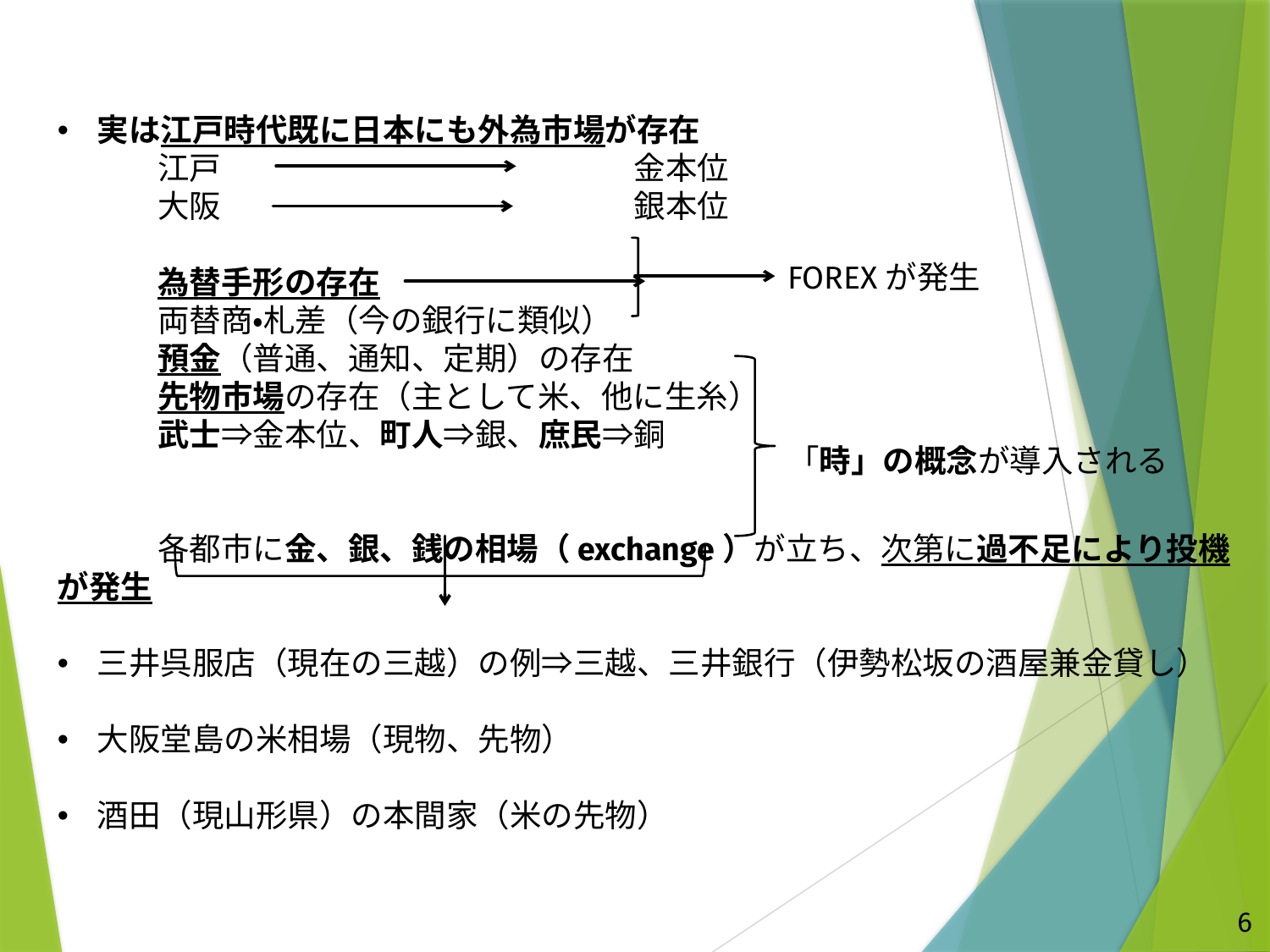

実は江戸時代既に日本にも外為市場が存在
江戸　　　　　　　　　　　　　金本位
大阪　　　　　　　　　　　　　銀本位

為替手形の存在
両替商・札差（今の銀行に類似）
預金（普通、通知、定期）の存在
先物市場の存在（主として米、他に生糸）
武士⇒金本位、町人⇒銀、庶民⇒銅

各都市に金、銀、銭の相場（exchange）が立ち、次第に過不足により投機が発生

三井呉服店（現在の三越）の例⇒三越、三井銀行（伊勢松坂の酒屋兼金貸し）

大阪堂島の米相場（現物、先物）

酒田（現山形県）の本間家（米の先物）

FOREXが発生

「時」の概念が導入される
6